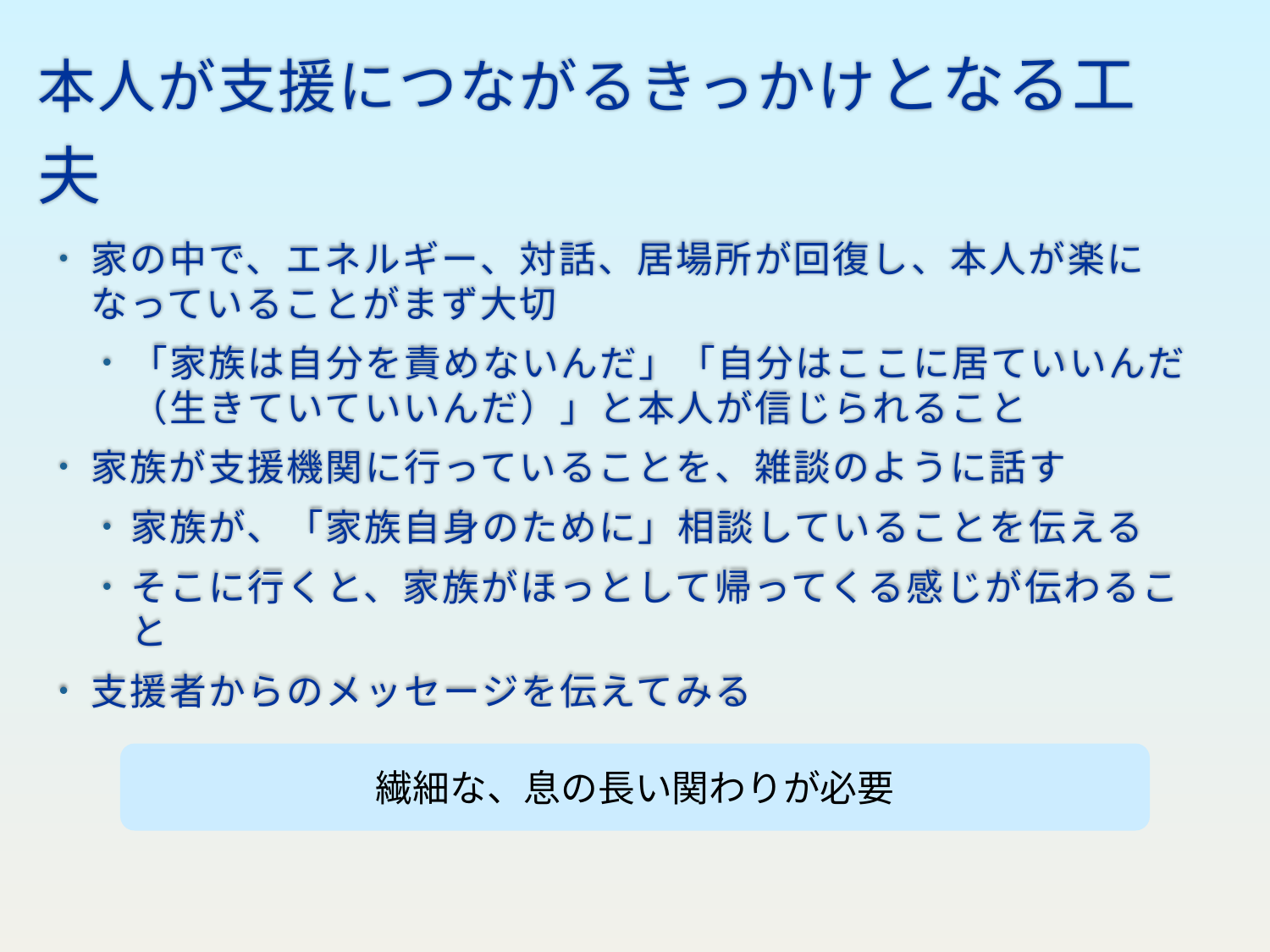

# 本人が支援につながるきっかけとなる工夫
家の中で、エネルギー、対話、居場所が回復し、本人が楽になっていることがまず大切
「家族は自分を責めないんだ」「自分はここに居ていいんだ（生きていていいんだ）」と本人が信じられること
家族が支援機関に行っていることを、雑談のように話す
家族が、「家族自身のために」相談していることを伝える
そこに行くと、家族がほっとして帰ってくる感じが伝わること
支援者からのメッセージを伝えてみる
繊細な、息の長い関わりが必要